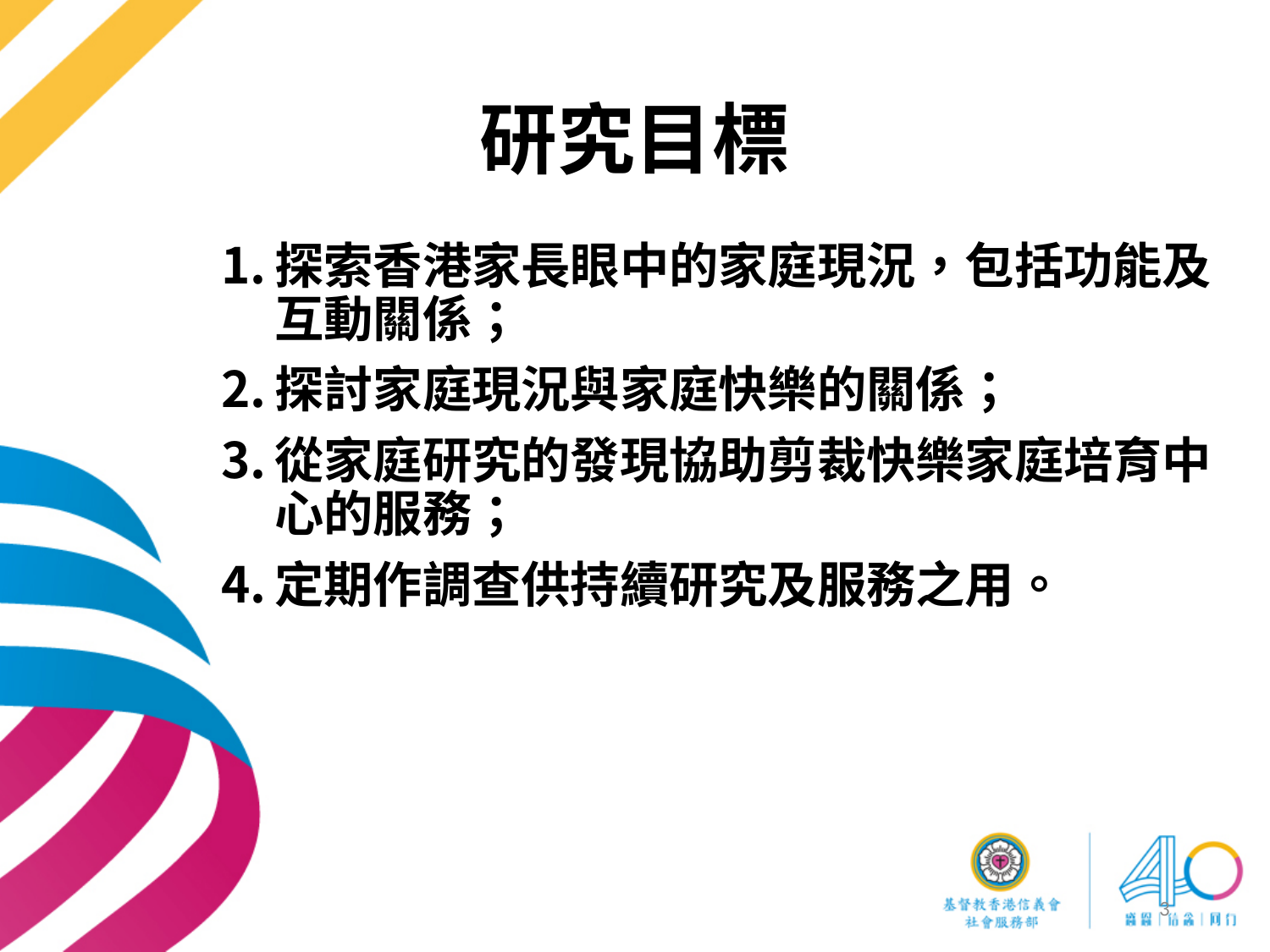

# 研究目標
探索香港家長眼中的家庭現況，包括功能及互動關係；
探討家庭現況與家庭快樂的關係；
從家庭研究的發現協助剪裁快樂家庭培育中心的服務；
定期作調查供持續研究及服務之用。
3